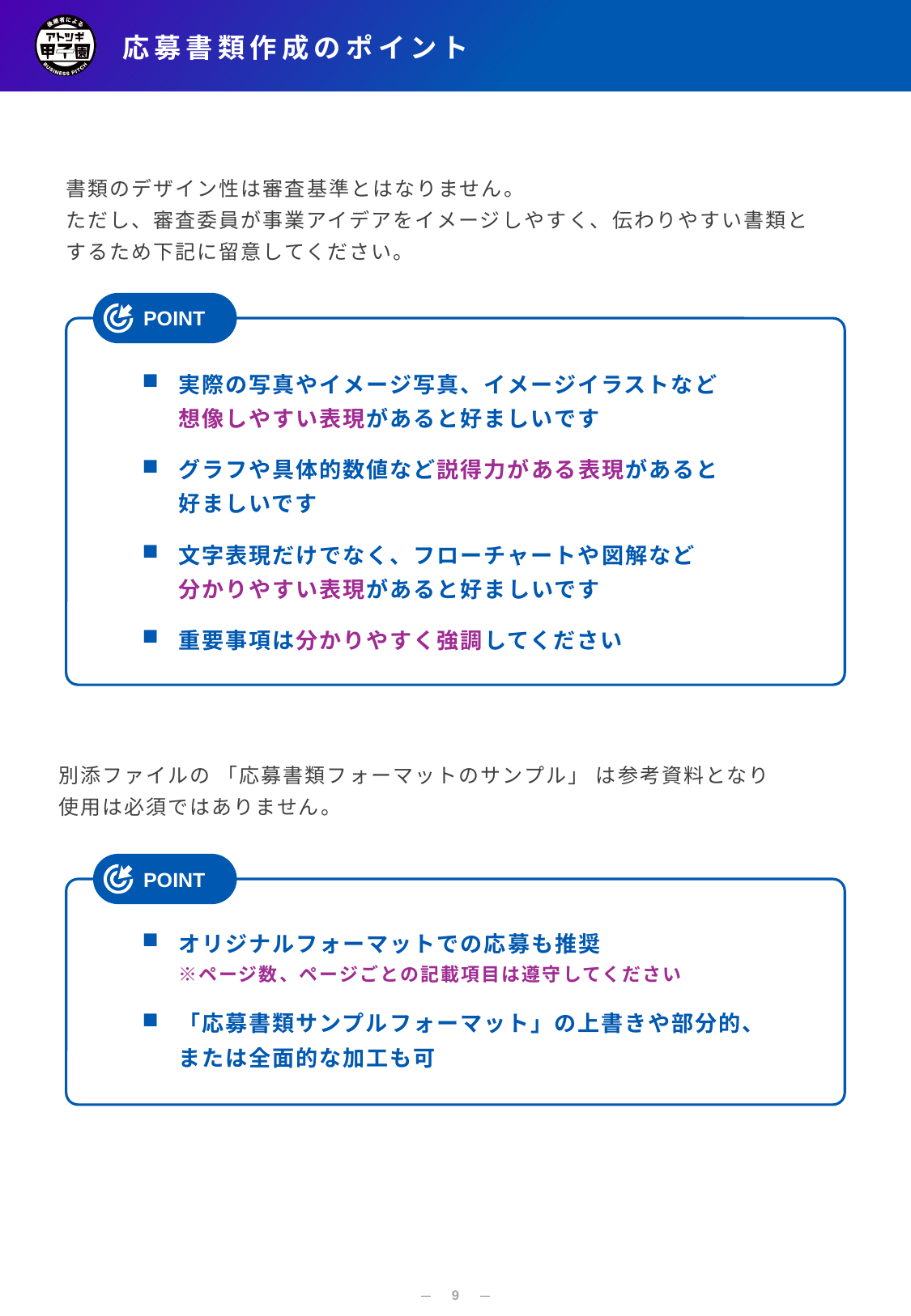

# 応募書類作成のポイント
書類のデザイン性は審査基準とはなりません。
ただし、審査委員が事業アイデアをイメージしやすく、伝わりやすい書類と
するため下記に留意してください。
実際の写真やイメージ写真、イメージイラストなど
想像しやすい表現があると好ましいです
グラフや具体的数値など説得力がある表現があると
好ましいです
文字表現だけでなく、フローチャートや図解など
分かりやすい表現があると好ましいです
重要事項は分かりやすく強調してください
POINT

別添ファイルの 「応募書類フォーマットのサンプル」 は参考資料となり
使用は必須ではありません。
オリジナルフォーマットでの応募も推奨
※ページ数、ページごとの記載項目は遵守してください
「応募書類サンプルフォーマット」の上書きや部分的、
または全面的な加工も可
POINT